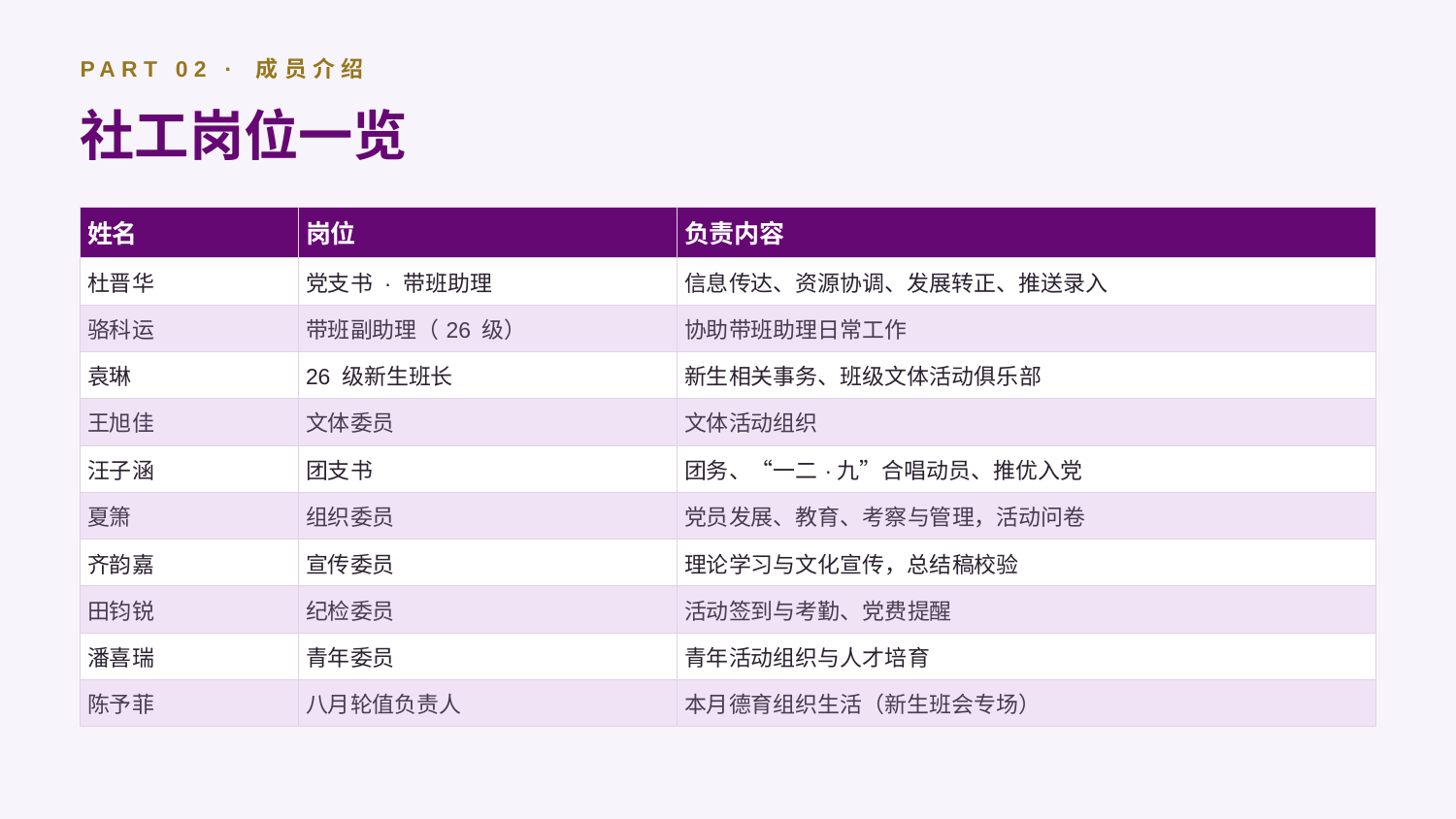

PART 02 · 成员介绍
社工岗位一览
| 姓名 | 岗位 | 负责内容 |
| --- | --- | --- |
| 杜晋华 | 党支书 · 带班助理 | 信息传达、资源协调、发展转正、推送录入 |
| 骆科运 | 带班副助理（26 级） | 协助带班助理日常工作 |
| 袁琳 | 26 级新生班长 | 新生相关事务、班级文体活动俱乐部 |
| 王旭佳 | 文体委员 | 文体活动组织 |
| 汪子涵 | 团支书 | 团务、“一二·九”合唱动员、推优入党 |
| 夏箫 | 组织委员 | 党员发展、教育、考察与管理，活动问卷 |
| 齐韵嘉 | 宣传委员 | 理论学习与文化宣传，总结稿校验 |
| 田钧锐 | 纪检委员 | 活动签到与考勤、党费提醒 |
| 潘喜瑞 | 青年委员 | 青年活动组织与人才培育 |
| 陈予菲 | 八月轮值负责人 | 本月德育组织生活（新生班会专场） |